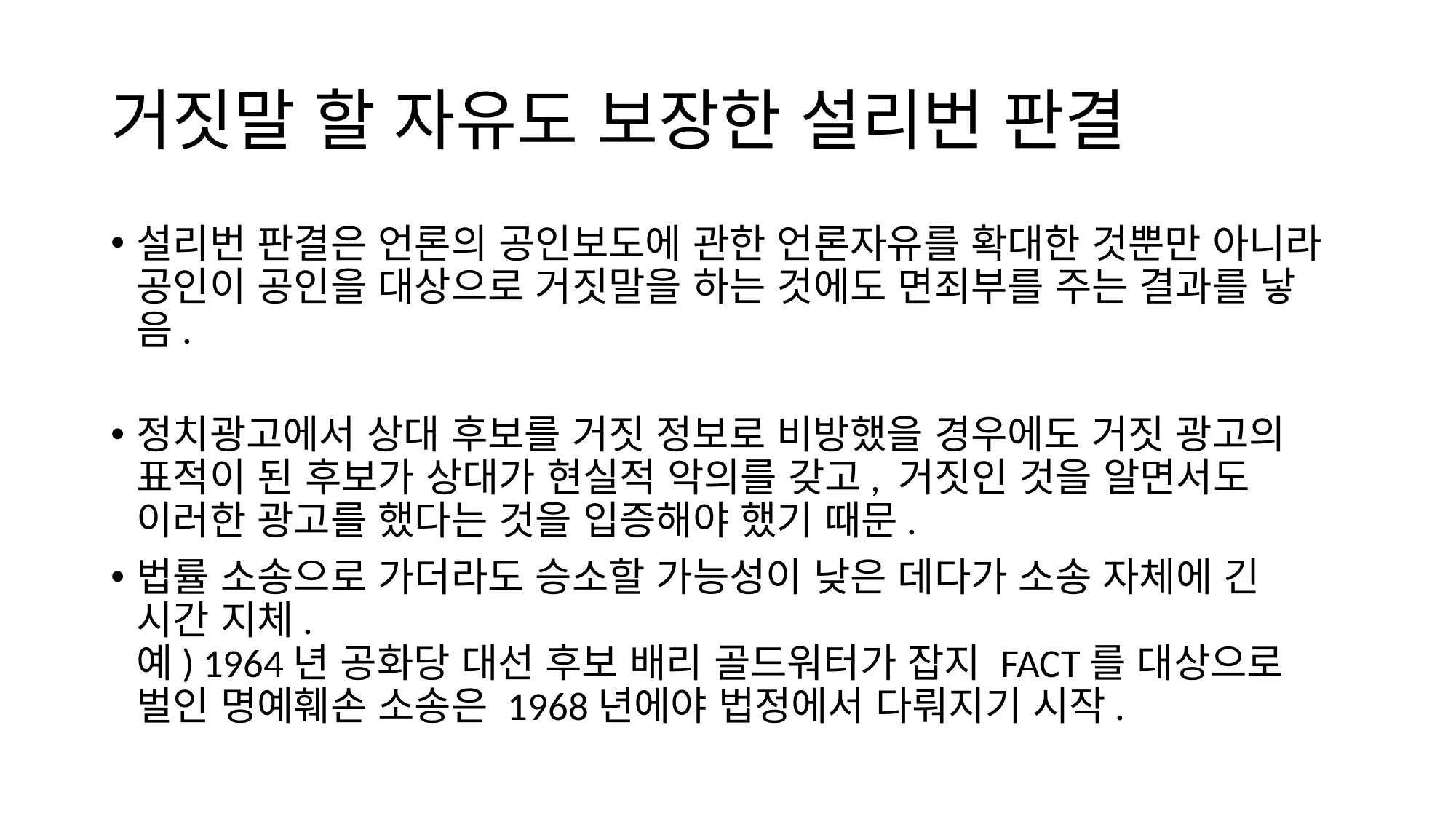

# 거짓말 할 자유도 보장한 설리번 판결
설리번 판결은 언론의 공인보도에 관한 언론자유를 확대한 것뿐만 아니라 공인이 공인을 대상으로 거짓말을 하는 것에도 면죄부를 주는 결과를 낳음.
정치광고에서 상대 후보를 거짓 정보로 비방했을 경우에도 거짓 광고의 표적이 된 후보가 상대가 현실적 악의를 갖고, 거짓인 것을 알면서도 이러한 광고를 했다는 것을 입증해야 했기 때문.
법률 소송으로 가더라도 승소할 가능성이 낮은 데다가 소송 자체에 긴 시간 지체.
예) 1964년 공화당 대선 후보 배리 골드워터가 잡지 FACT를 대상으로 벌인 명예훼손 소송은 1968년에야 법정에서 다뤄지기 시작.